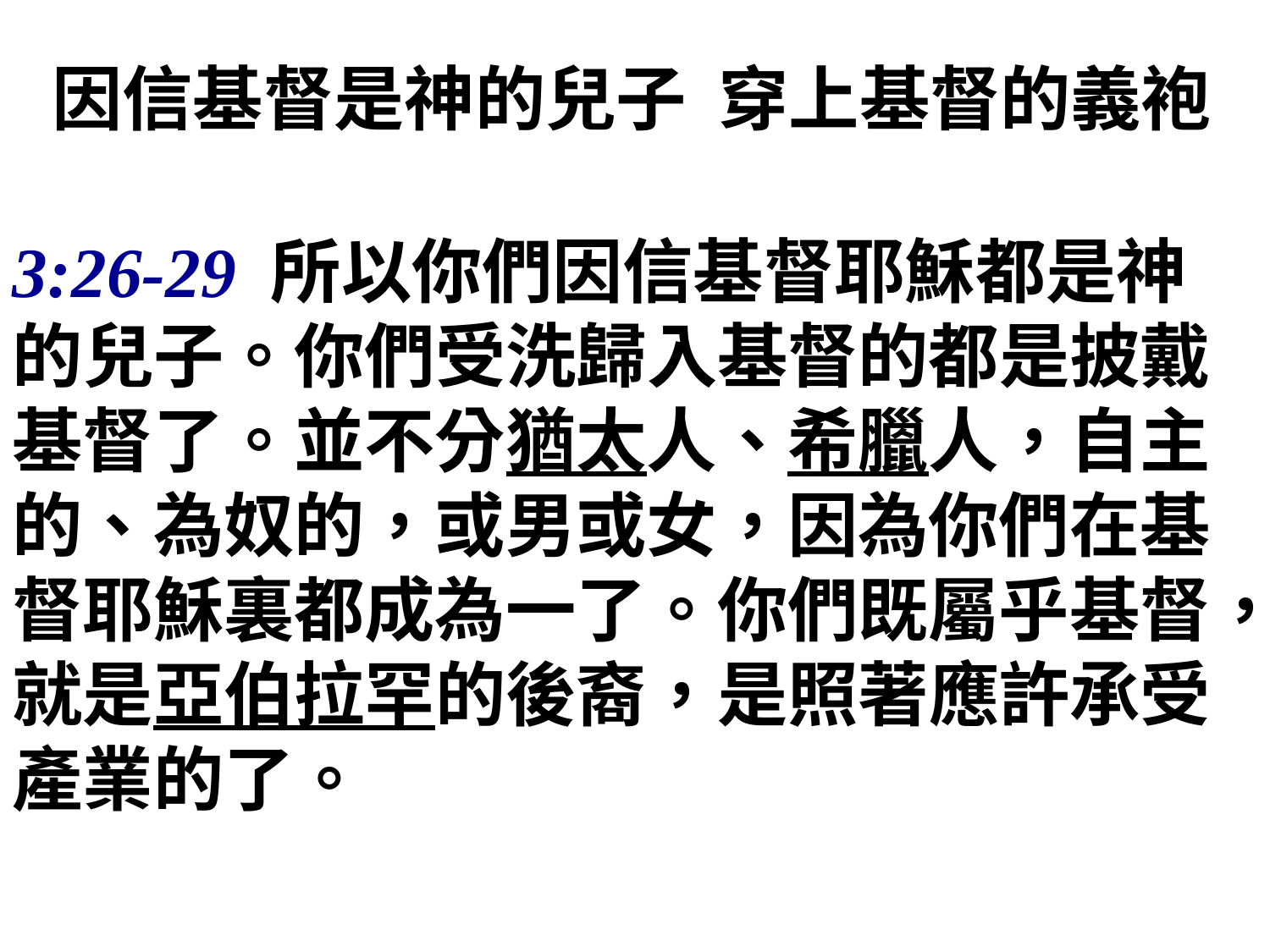

因信基督是神的兒子  穿上基督的義袍
3:26-29 所以你們因信基督耶穌都是神的兒子。你們受洗歸入基督的都是披戴基督了。並不分猶太人、希臘人，自主的、為奴的，或男或女，因為你們在基督耶穌裏都成為一了。你們既屬乎基督，就是亞伯拉罕的後裔，是照著應許承受產業的了。